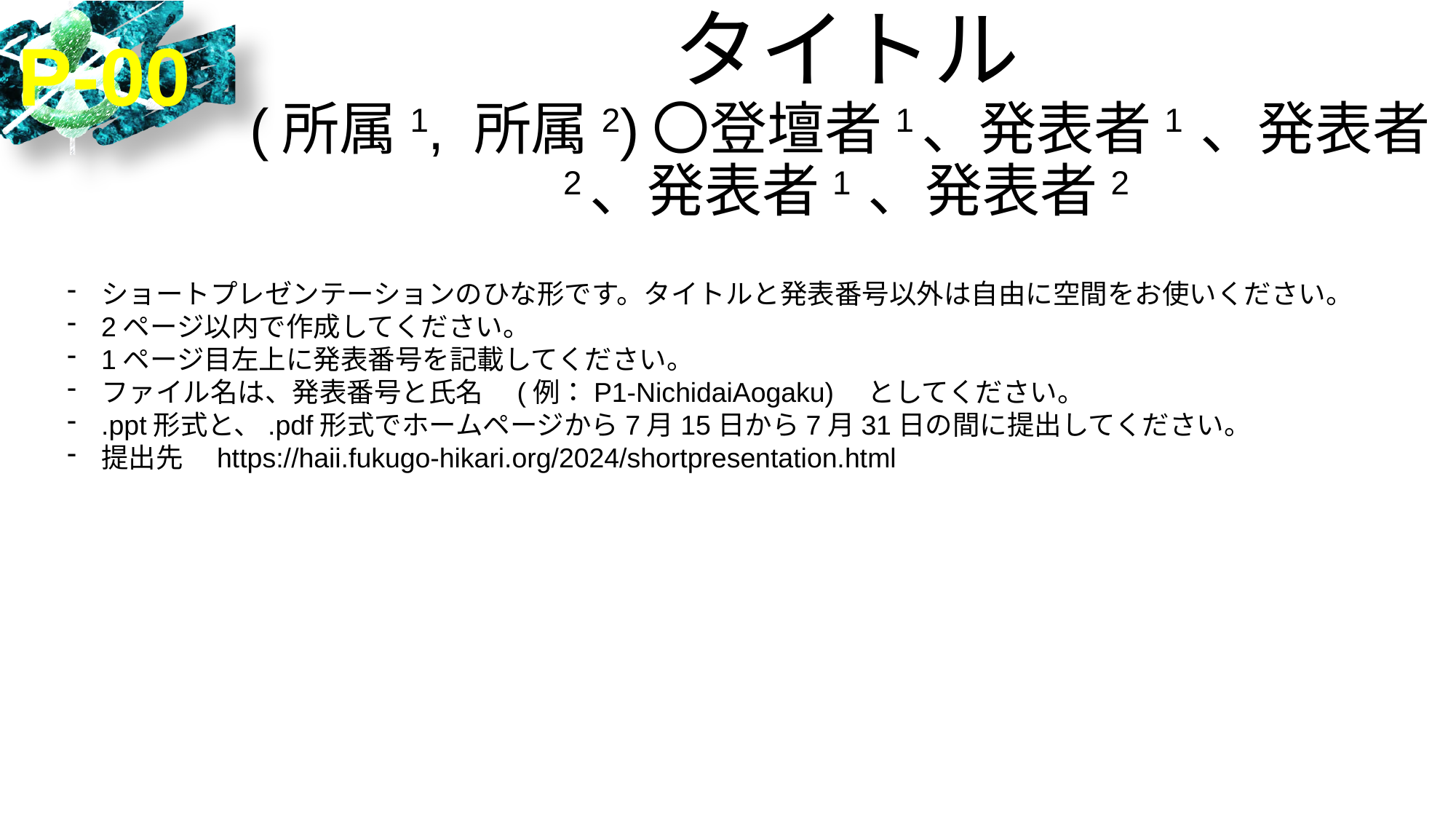

# タイトル (所属1, 所属2)〇登壇者1、発表者1 、発表者2、発表者1 、発表者2
P-00
ショートプレゼンテーションのひな形です。タイトルと発表番号以外は自由に空間をお使いください。
2ページ以内で作成してください。
1ページ目左上に発表番号を記載してください。
ファイル名は、発表番号と氏名　(例：P1-NichidaiAogaku)　としてください。
.ppt形式と、.pdf形式でホームページから7月15日から7月31日の間に提出してください。
提出先　https://haii.fukugo-hikari.org/2024/shortpresentation.html